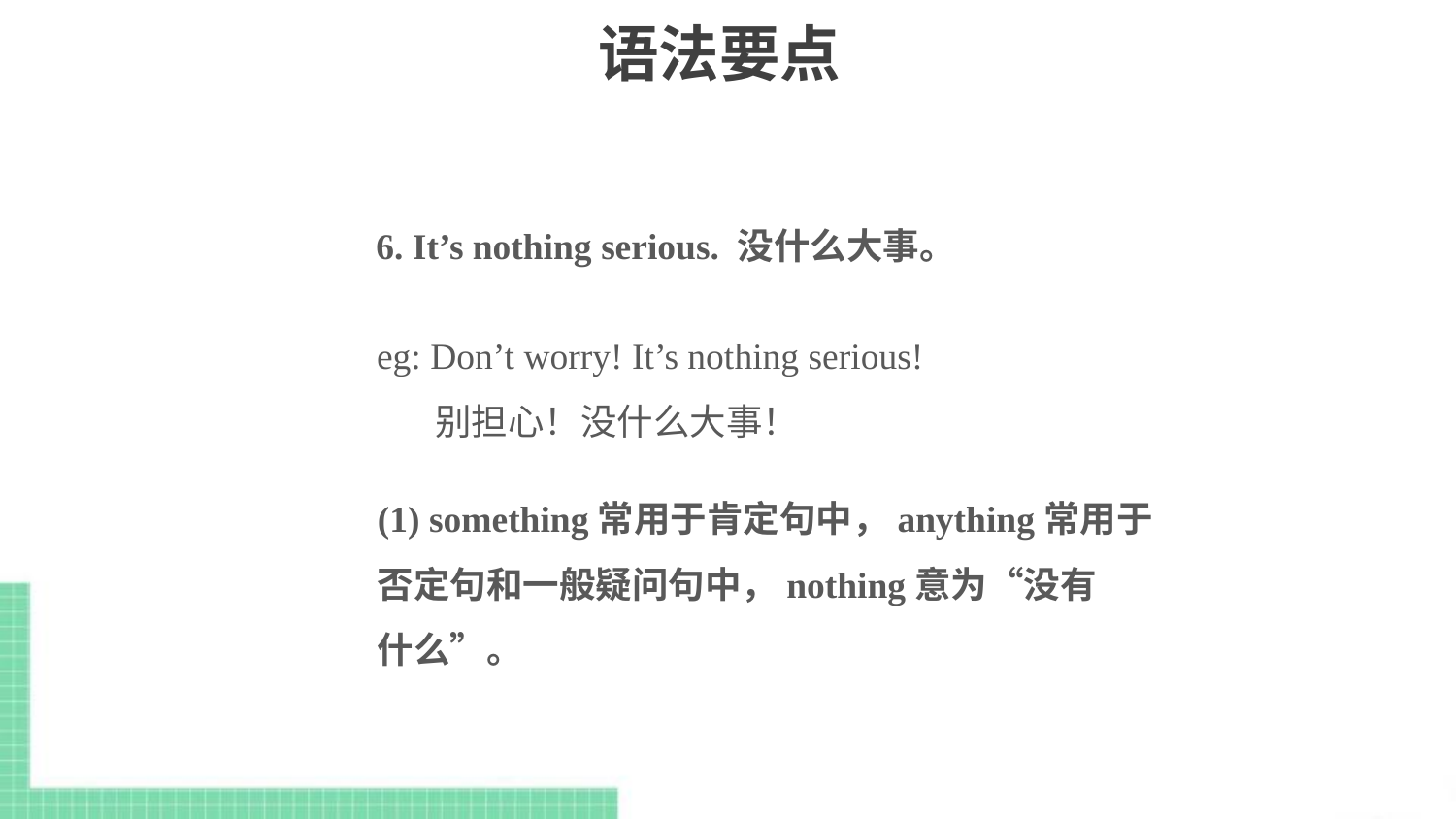

# 语法要点
6. It’s nothing serious. 没什么大事。
eg: Don’t worry! It’s nothing serious!
      别担心！没什么大事！
(1) something常用于肯定句中，anything常用于
否定句和一般疑问句中，nothing意为“没有
什么”。